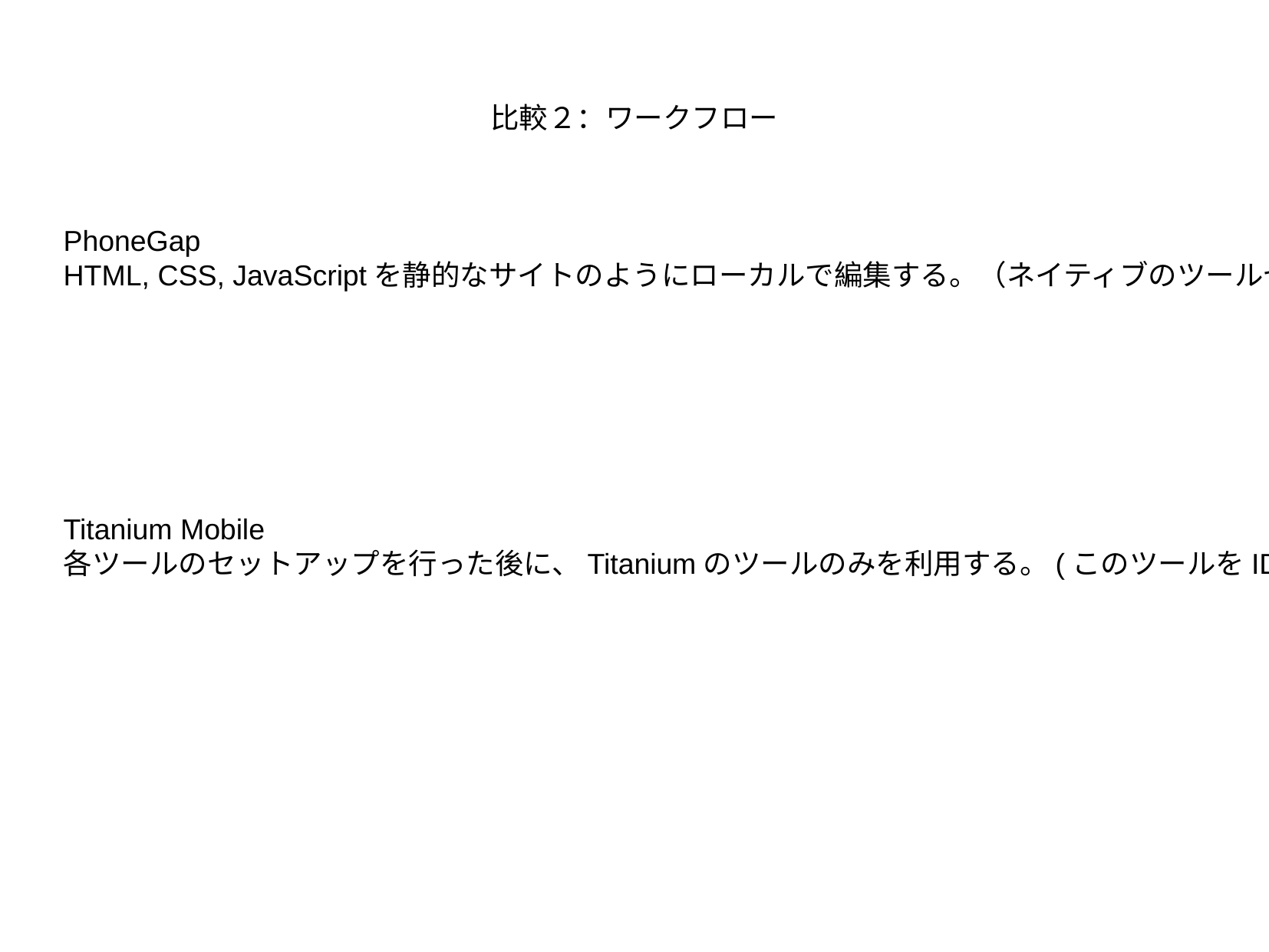

比較２：ワークフロー
PhoneGap
HTML, CSS, JavaScriptを静的なサイトのようにローカルで編集する。（ネイティブのツールセットは不要）

Titanium Mobile
各ツールのセットアップを行った後に、Titaniumのツールのみを利用する。(このツールをIDEから利用することも可能)